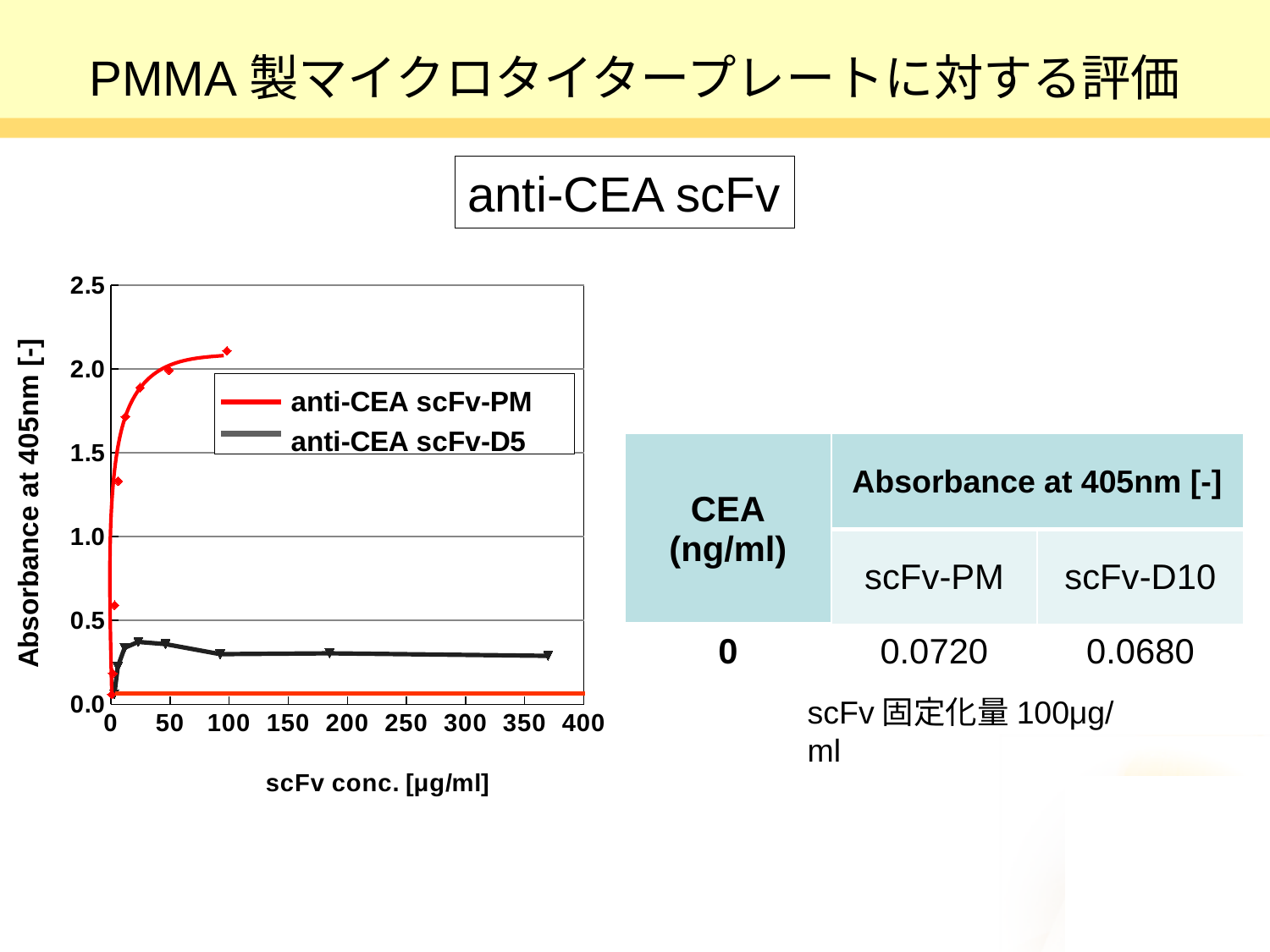

# PMMA製マイクロタイタープレートに対する評価
anti-CEA scFv

### Chart

| Category |  |  |
|---|---|---|
| CEA (ng/ml) | Absorbance at 405nm [-] |  |
| --- | --- | --- |
|  | scFv-PM | scFv-D10 |
| 0 | 0.0720 | 0.0680 |
scFv固定化量100μg/ml